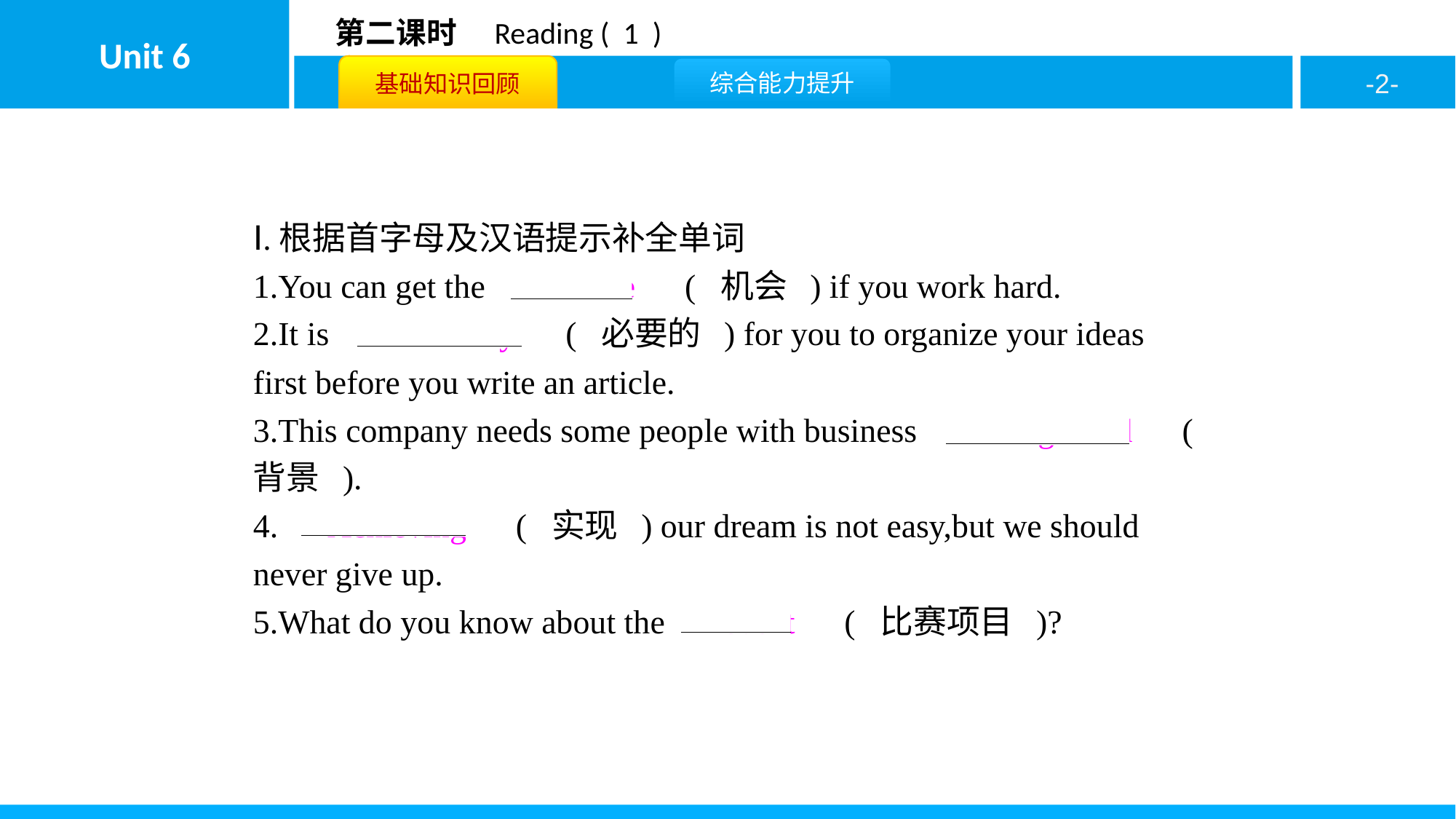

Ⅰ.根据首字母及汉语提示补全单词
1.You can get the 　chance　(  机会  ) if you work hard.
2.It is 　necessary　(  必要的  ) for you to organize your ideas first before you write an article.
3.This company needs some people with business 　background　(  背景  ).
4.　Achieving　(  实现  ) our dream is not easy,but we should never give up.
5.What do you know about the 　event　(  比赛项目  )?